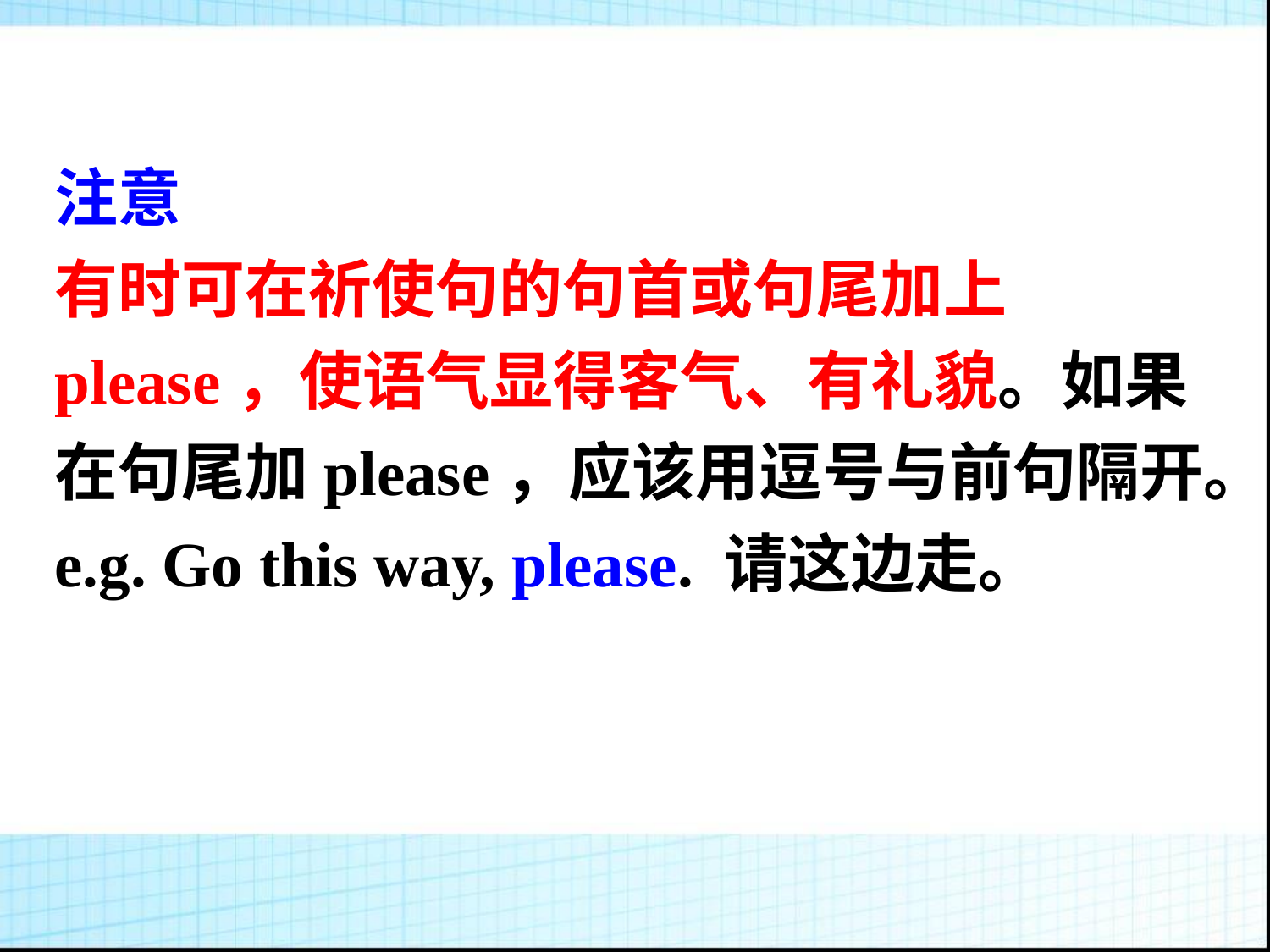

注意
有时可在祈使句的句首或句尾加上please，使语气显得客气、有礼貌。如果在句尾加please，应该用逗号与前句隔开。
e.g. Go this way, please. 请这边走。